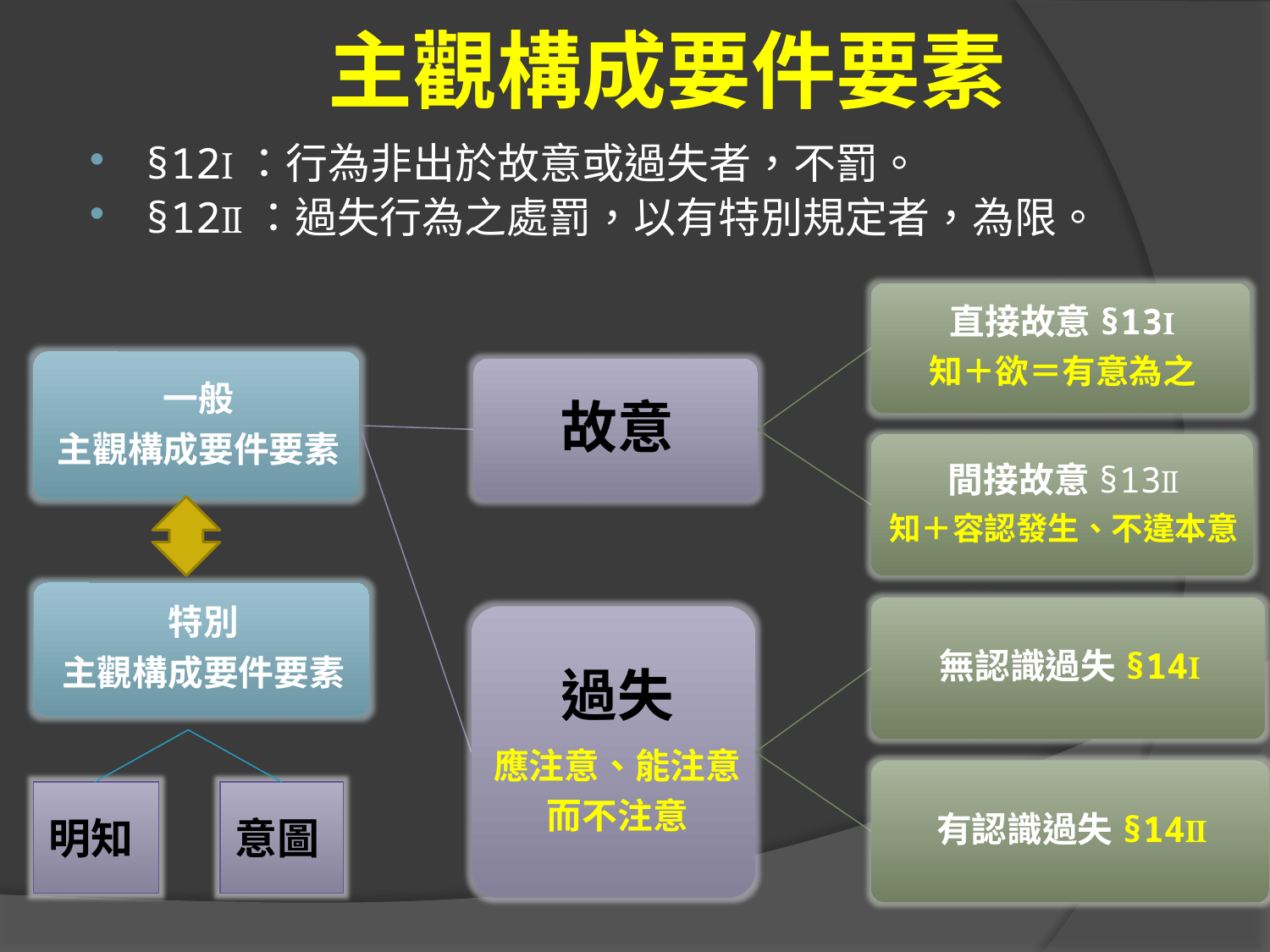

# 主觀構成要件要素
§12Ⅰ：行為非出於故意或過失者，不罰。
§12Ⅱ：過失行為之處罰，以有特別規定者，為限。
一般
主觀構成要件要素

故意

直接故意§13Ⅰ
知＋欲＝有意為之

間接故意§13Ⅱ
知＋容認發生、不違本意

過失
應注意、能注意
而不注意

無認識過失§14Ⅰ

有認識過失§14Ⅱ
特別
主觀構成要件要素

明知
意圖